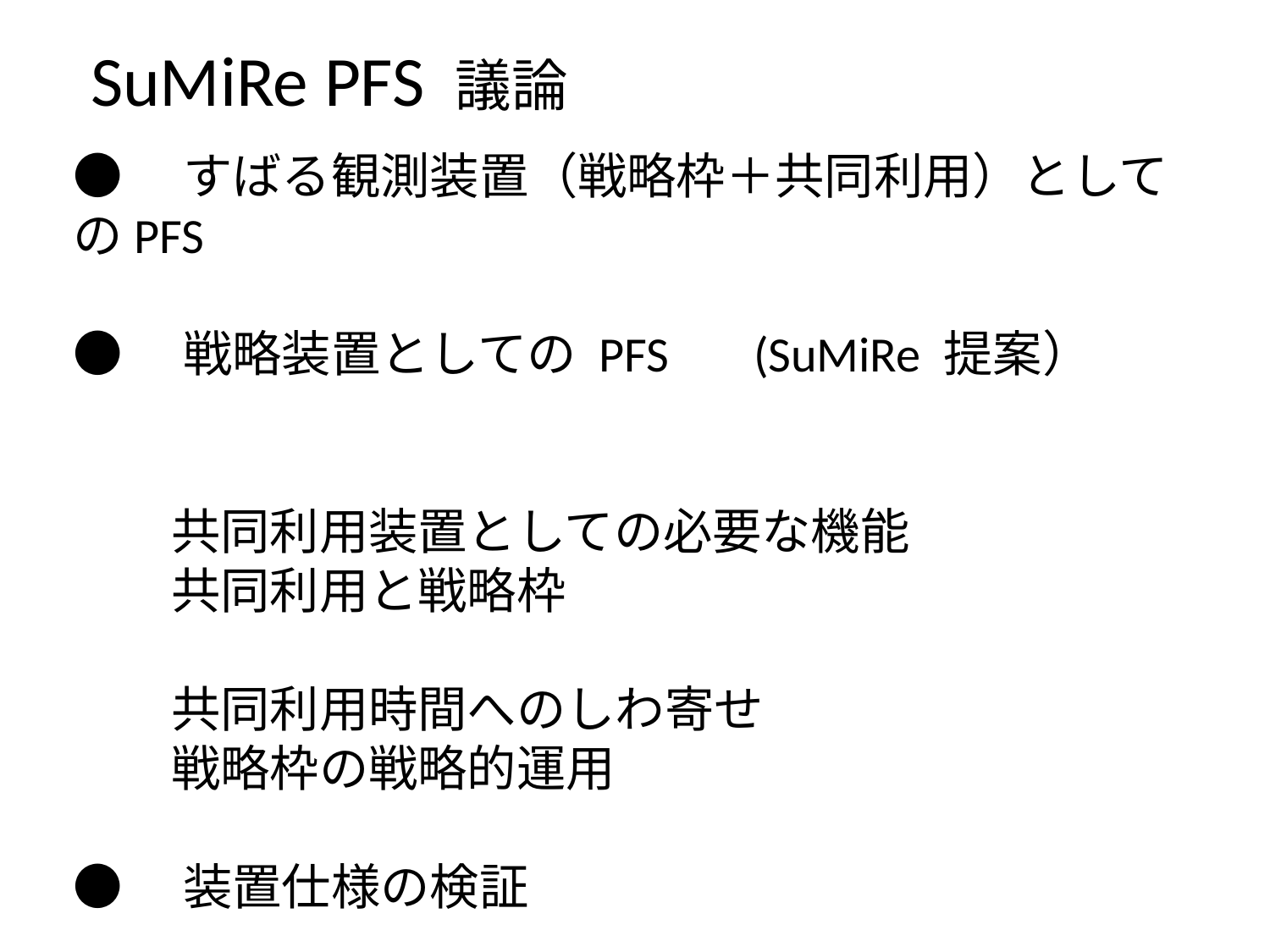

SuMiRe PFS  議論
●　すばる観測装置（戦略枠＋共同利用）としてのPFS

●　戦略装置としての PFS 　(SuMiRe 提案）

　　共同利用装置としての必要な機能
　　共同利用と戦略枠

　　共同利用時間へのしわ寄せ
　　戦略枠の戦略的運用

●　装置仕様の検証

●　人材、運用サポート